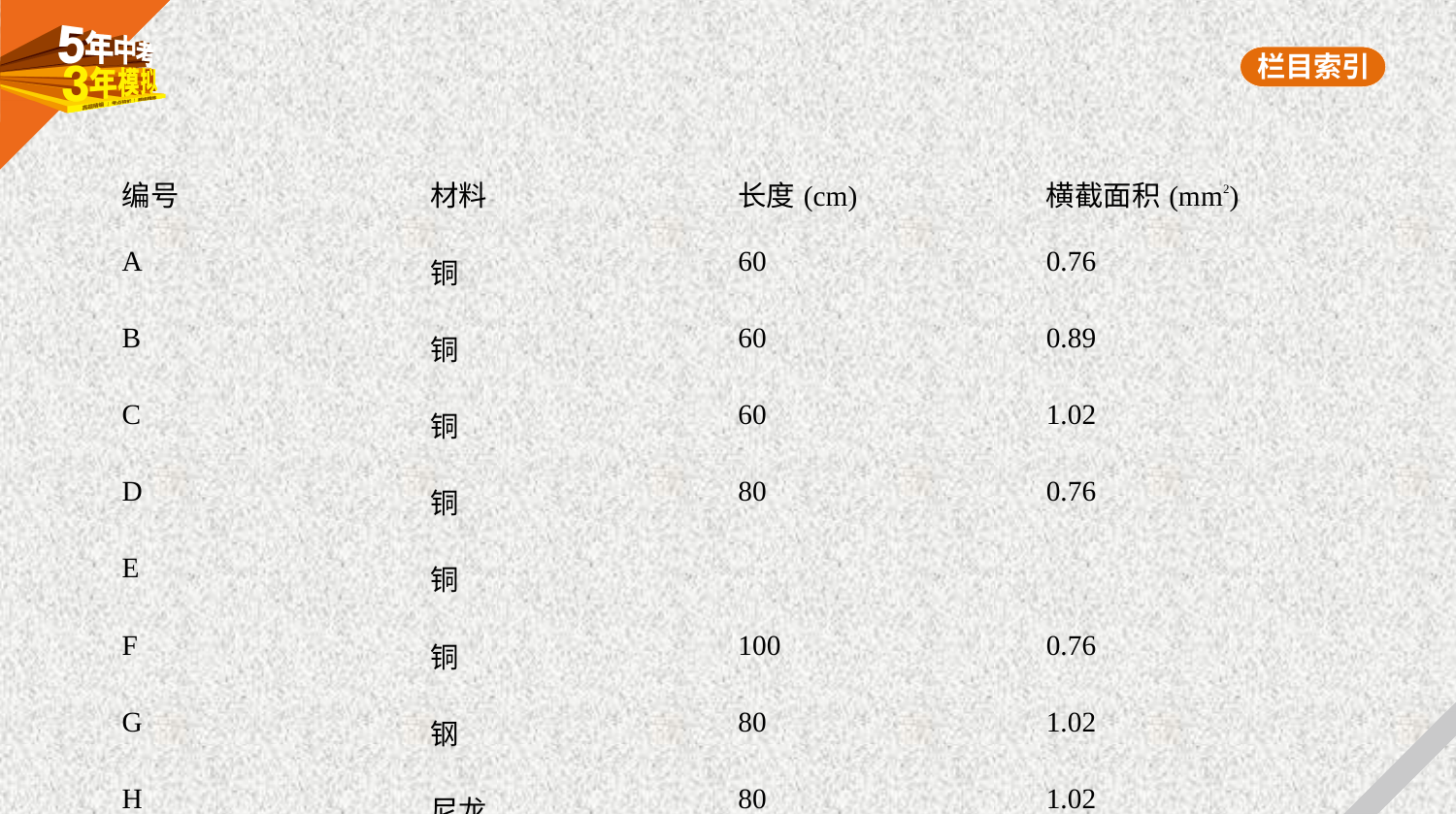

| 编号 | 材料 | 长度(cm) | 横截面积(mm2) |
| --- | --- | --- | --- |
| A | 铜 | 60 | 0.76 |
| B | 铜 | 60 | 0.89 |
| C | 铜 | 60 | 1.02 |
| D | 铜 | 80 | 0.76 |
| E | 铜 |  |  |
| F | 铜 | 100 | 0.76 |
| G | 钢 | 80 | 1.02 |
| H | 尼龙 | 80 | 1.02 |
| I | 尼龙 | 100 | 1.02 |